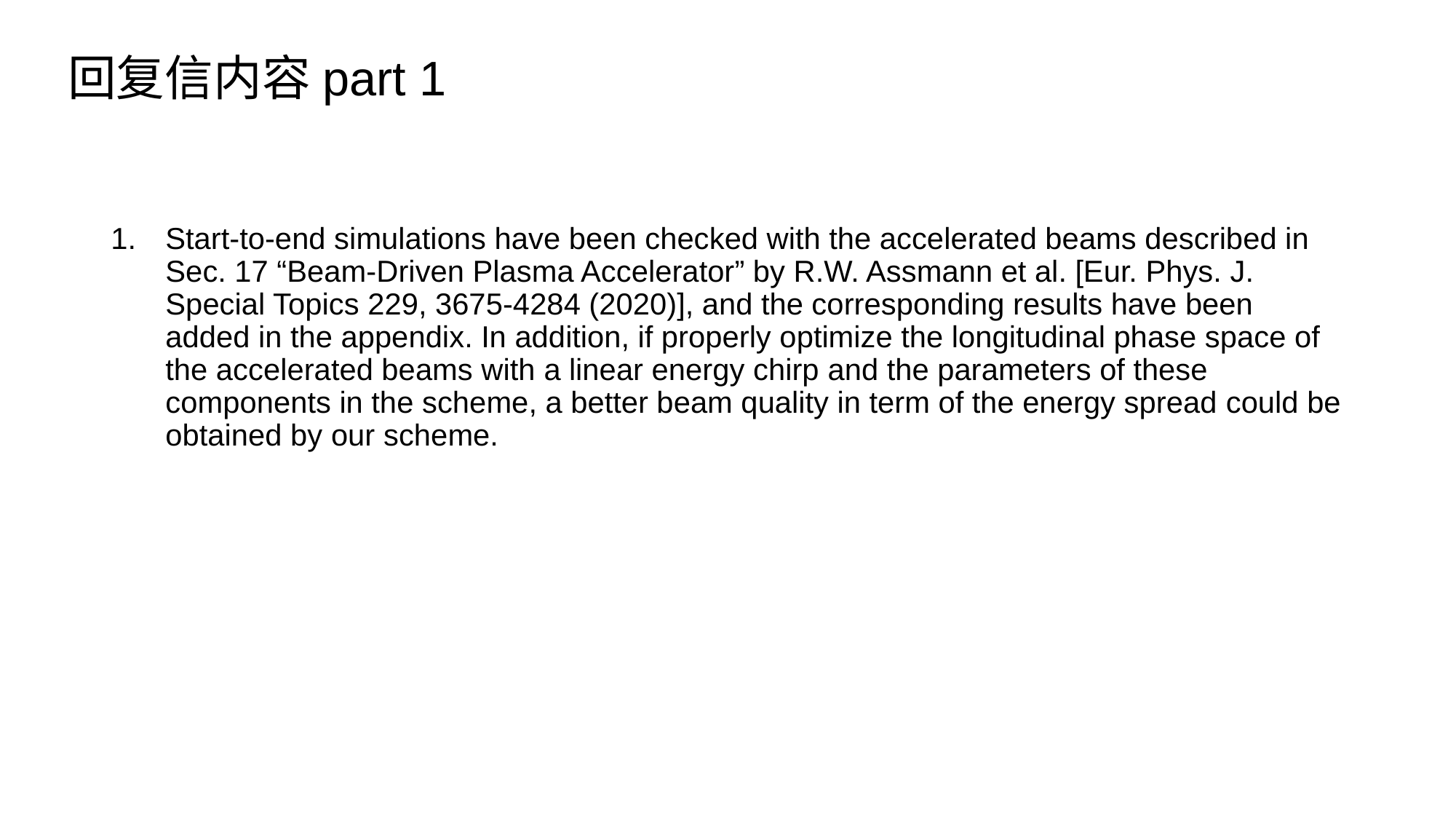

回复信内容part 1
Start-to-end simulations have been checked with the accelerated beams described in Sec. 17 “Beam-Driven Plasma Accelerator” by R.W. Assmann et al. [Eur. Phys. J. Special Topics 229, 3675-4284 (2020)], and the corresponding results have been added in the appendix. In addition, if properly optimize the longitudinal phase space of the accelerated beams with a linear energy chirp and the parameters of these components in the scheme, a better beam quality in term of the energy spread could be obtained by our scheme.